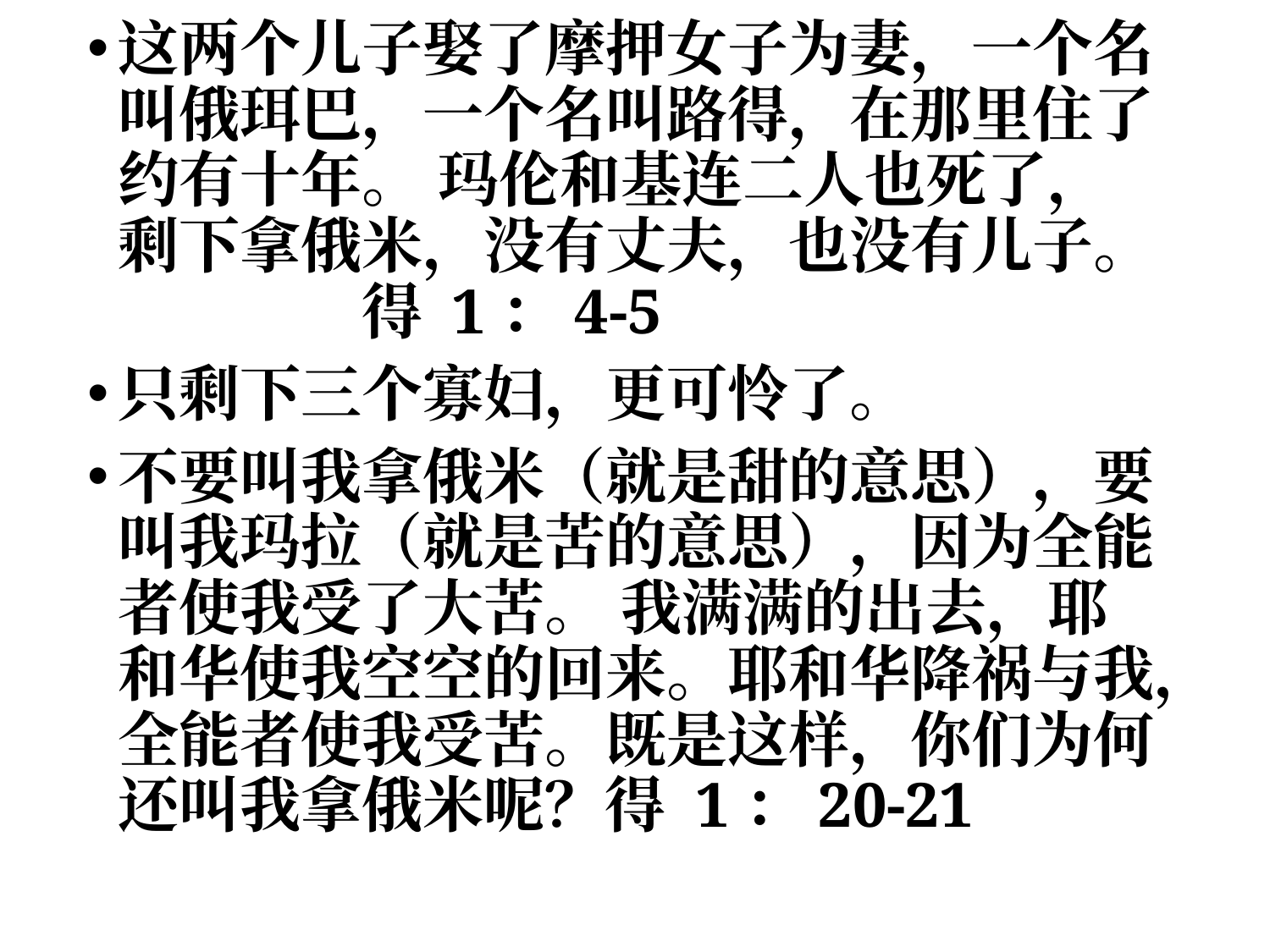

这两个儿子娶了摩押女子为妻，一个名叫俄珥巴，一个名叫路得，在那里住了约有十年。 玛伦和基连二人也死了，剩下拿俄米，没有丈夫，也没有儿子。			得 1：4-5
只剩下三个寡妇，更可怜了。
不要叫我拿俄米（就是甜的意思），要叫我玛拉（就是苦的意思），因为全能者使我受了大苦。 我满满的出去，耶和华使我空空的回来。耶和华降祸与我，全能者使我受苦。既是这样，你们为何还叫我拿俄米呢？						得 1：20-21